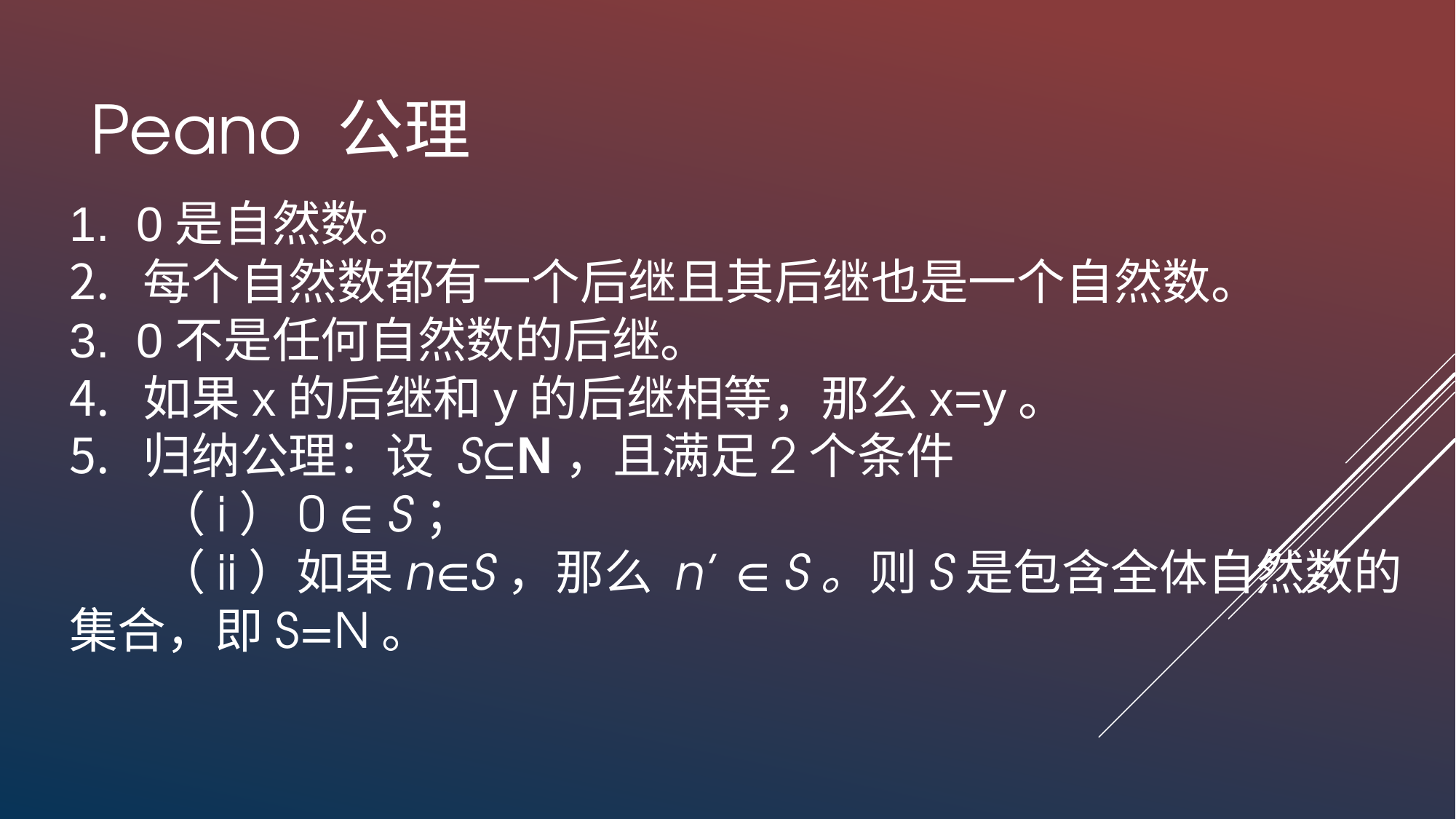

Peano 公理

  0是自然数。
  每个自然数都有一个后继且其后继也是一个自然数。
  0不是任何自然数的后继。
  如果x的后继和y的后继相等，那么x=y。
  归纳公理：设 S⊆N，且满足2个条件
       （i）0 ∈ S；
       （ii）如果n∈S，那么 n’ ∈ S。则S是包含全体自然数的集合，即S=N。